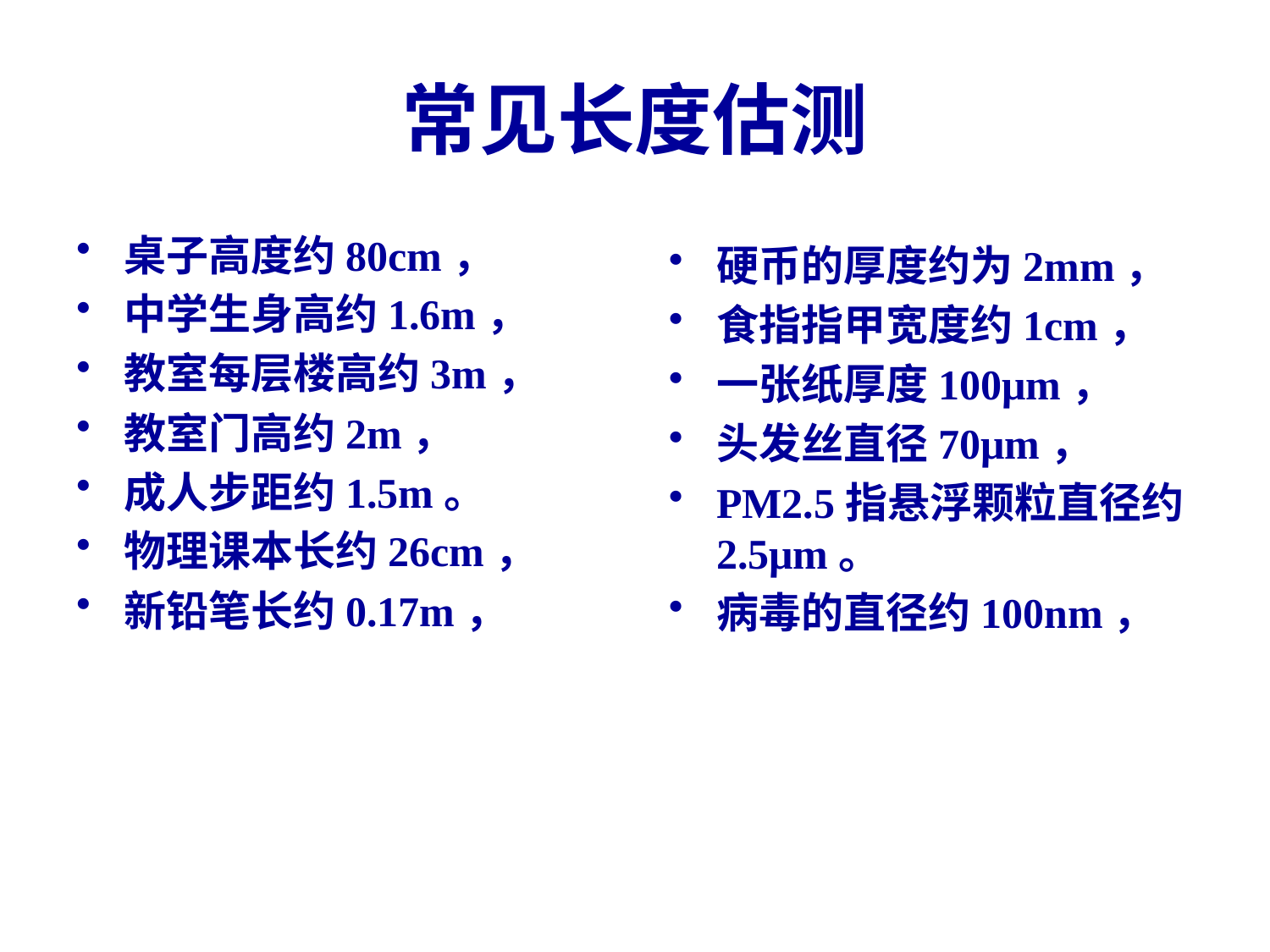

# 常见长度估测
桌子高度约80cm，
中学生身高约1.6m，
教室每层楼高约3m，
教室门高约2m，
成人步距约1.5m。
物理课本长约26cm，
新铅笔长约0.17m，
硬币的厚度约为2mm，
食指指甲宽度约1cm，
一张纸厚度100μm，
头发丝直径70μm，
PM2.5指悬浮颗粒直径约2.5μm。
病毒的直径约100nm，